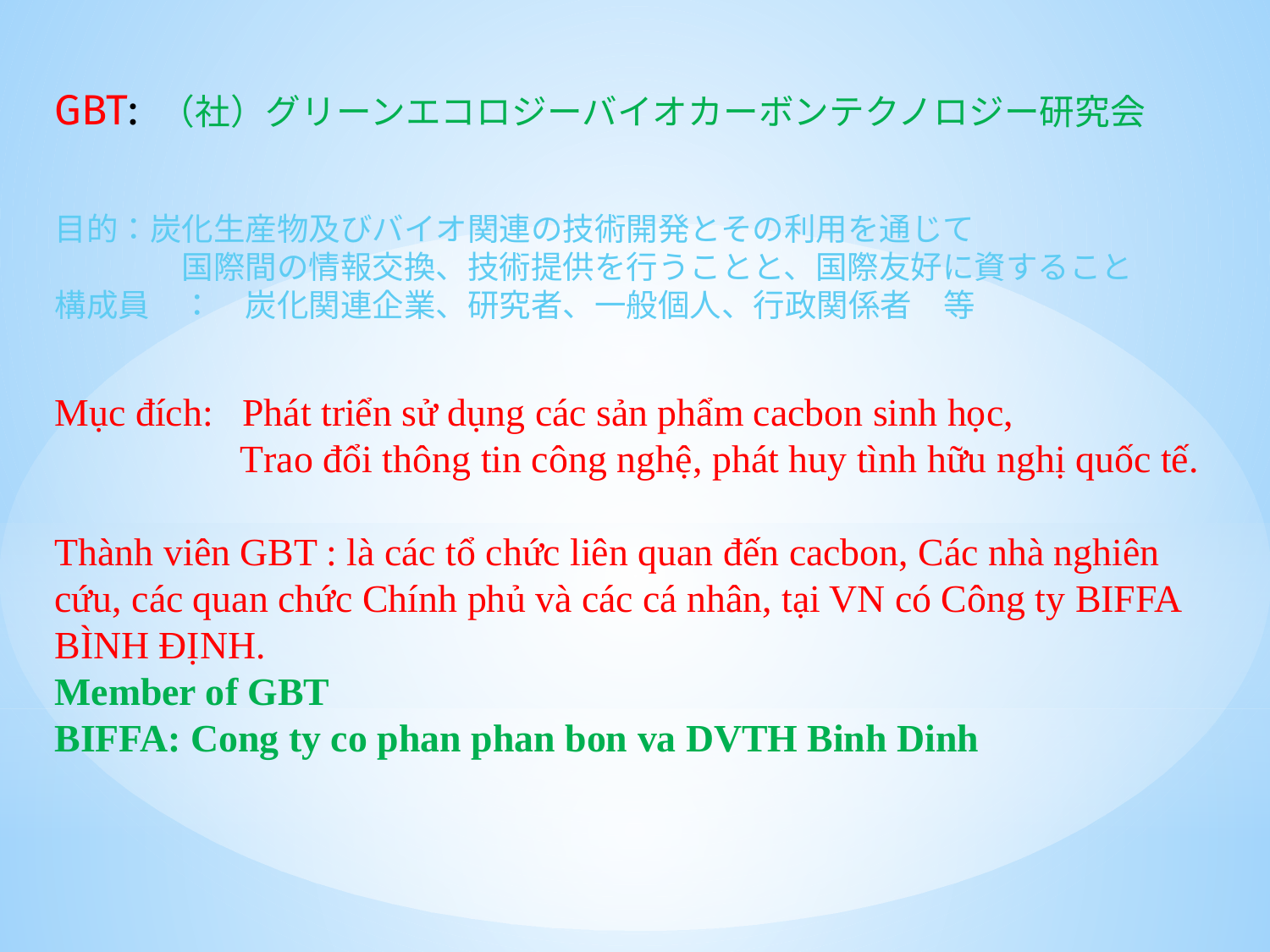

GBT: （社）グリーンエコロジーバイオカーボンテクノロジー研究会

目的：炭化生産物及びバイオ関連の技術開発とその利用を通じて
　　　　国際間の情報交換、技術提供を行うことと、国際友好に資すること
構成員　：　炭化関連企業、研究者、一般個人、行政関係者　等

Mục đích:   Phát triển sử dụng các sản phẩm cacbon sinh học,
	      Trao đổi thông tin công nghệ, phát huy tình hữu nghị quốc tế.
Thành viên GBT : là các tổ chức liên quan đến cacbon, Các nhà nghiên cứu, các quan chức Chính phủ và các cá nhân, tại VN có Công ty BIFFA BÌNH ĐỊNH.
Member of GBT
BIFFA: Cong ty co phan phan bon va DVTH Binh Dinh